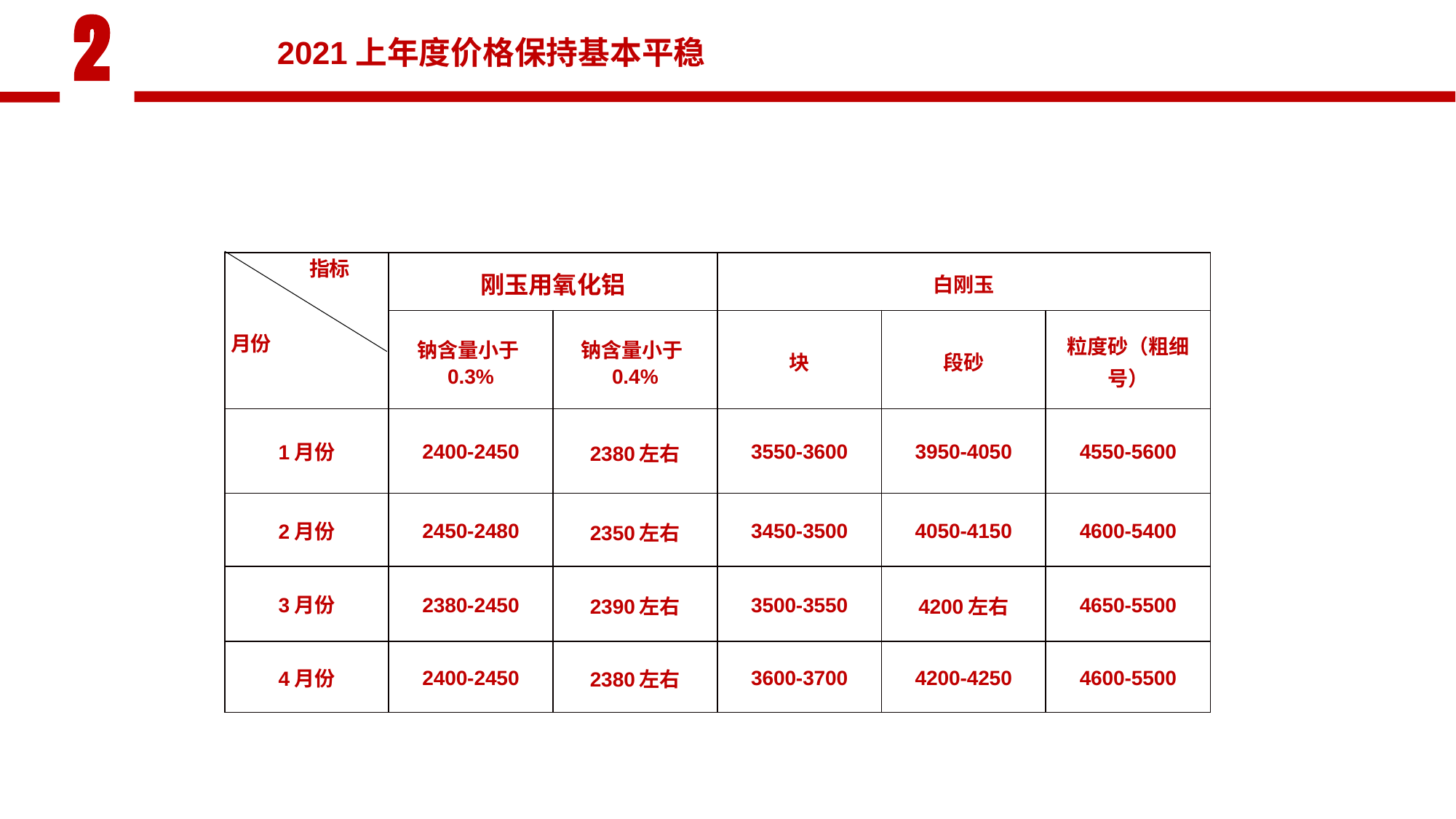

2021上年度价格保持基本平稳
| 指标 月份 | 刚玉用氧化铝 |  | 白刚玉 |  |  |
| --- | --- | --- | --- | --- | --- |
|  | 钠含量小于0.3% | 钠含量小于0.4% | 块 | 段砂 | 粒度砂（粗细号） |
| 1月份 | 2400-2450 | 2380左右 | 3550-3600 | 3950-4050 | 4550-5600 |
| 2月份 | 2450-2480 | 2350左右 | 3450-3500 | 4050-4150 | 4600-5400 |
| 3月份 | 2380-2450 | 2390左右 | 3500-3550 | 4200左右 | 4650-5500 |
| 4月份 | 2400-2450 | 2380左右 | 3600-3700 | 4200-4250 | 4600-5500 |